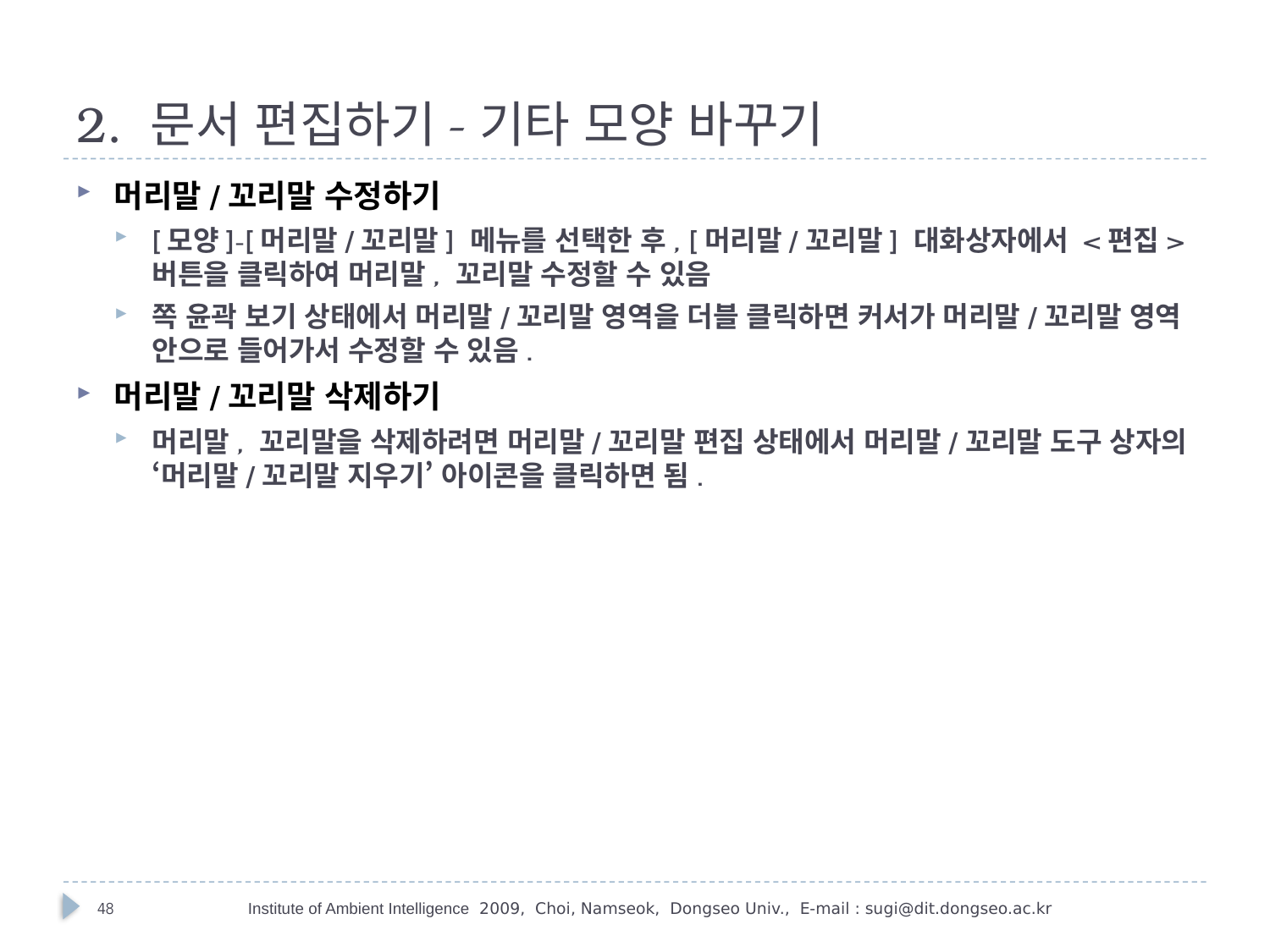

# 2. 문서 편집하기-기타 모양 바꾸기
머리말/꼬리말 수정하기
[모양]-[머리말/꼬리말] 메뉴를 선택한 후, [머리말/꼬리말] 대화상자에서 <편집> 버튼을 클릭하여 머리말, 꼬리말 수정할 수 있음
쪽 윤곽 보기 상태에서 머리말/꼬리말 영역을 더블 클릭하면 커서가 머리말/꼬리말 영역 안으로 들어가서 수정할 수 있음.
머리말/꼬리말 삭제하기
머리말, 꼬리말을 삭제하려면 머리말/꼬리말 편집 상태에서 머리말/꼬리말 도구 상자의 ‘머리말/꼬리말 지우기’ 아이콘을 클릭하면 됨.